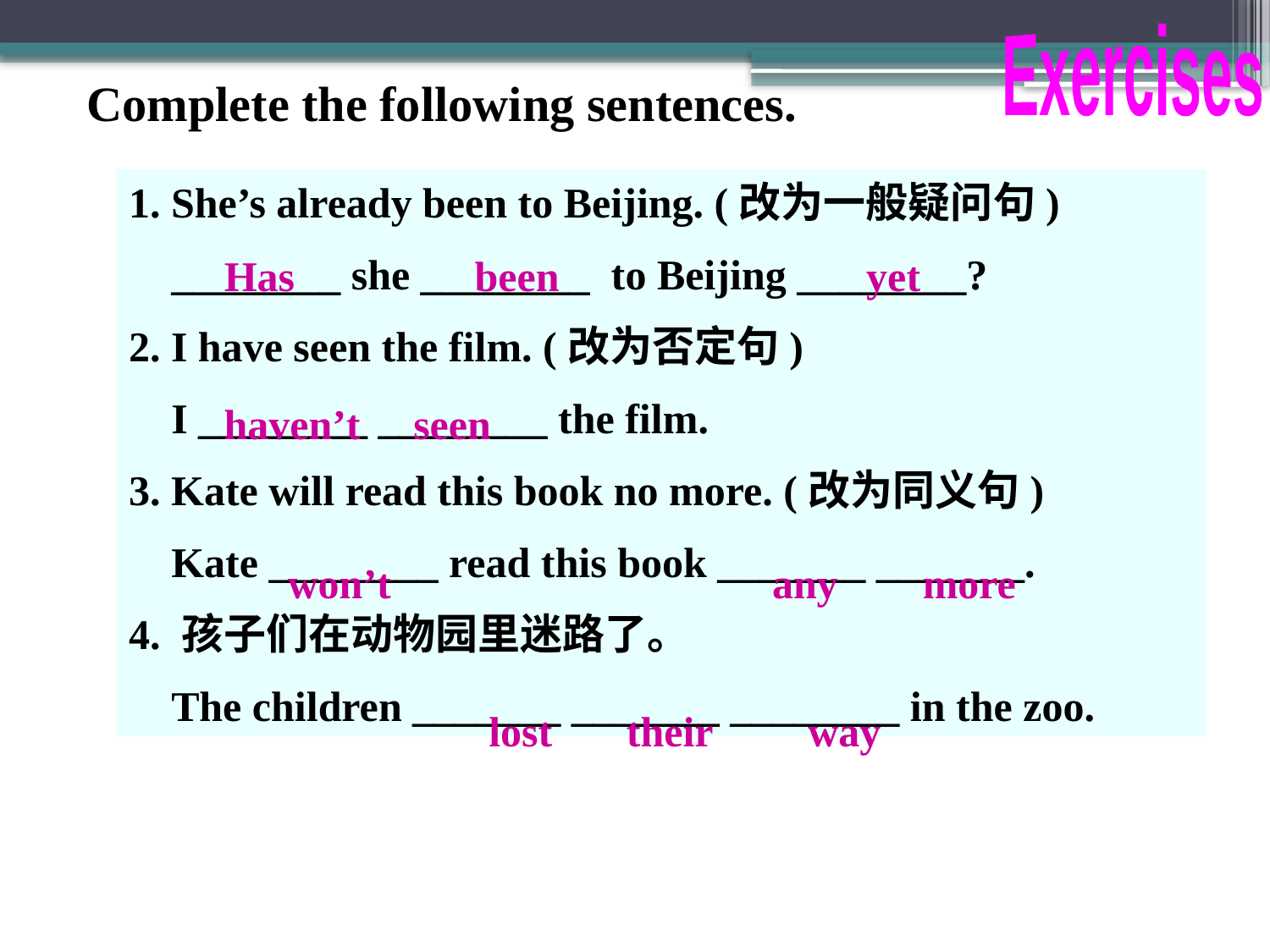

Exercises
Complete the following sentences.
1. She’s already been to Beijing. (改为一般疑问句)
    ________ she ________  to Beijing ________?
2. I have seen the film. (改为否定句)
    I ________ ________ the film.
3. Kate will read this book no more. (改为同义句)
    Kate ________ read this book _______ _______.
4. 孩子们在动物园里迷路了。
    The children _______ _______ ________ in the zoo.
Has                 been                             yet
haven’t     seen
won’t                                    any        more
lost       their         way